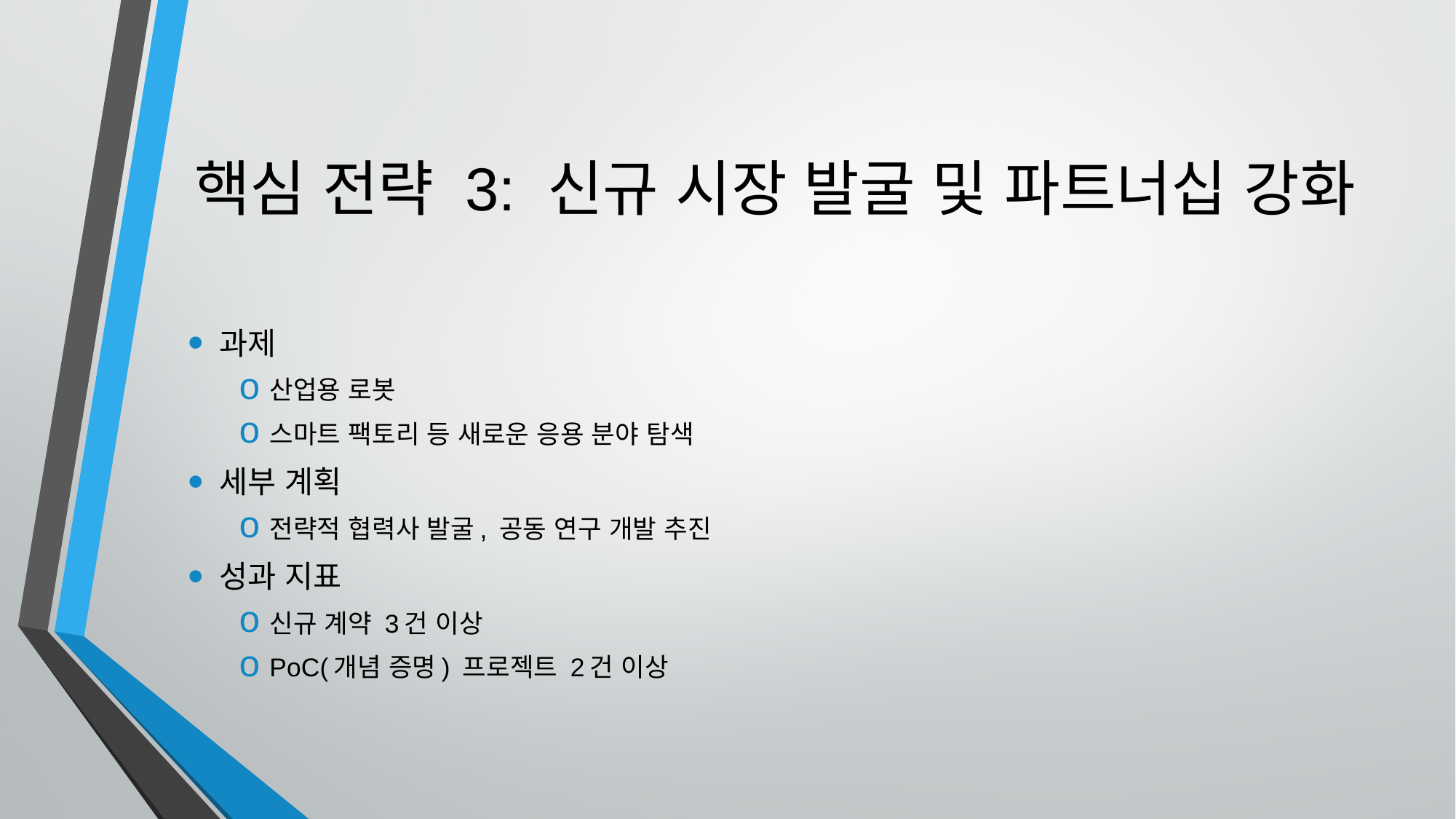

# 핵심 전략 3: 신규 시장 발굴 및 파트너십 강화
과제
산업용 로봇
스마트 팩토리 등 새로운 응용 분야 탐색
세부 계획
전략적 협력사 발굴, 공동 연구 개발 추진
성과 지표
신규 계약 3건 이상
PoC(개념 증명) 프로젝트 2건 이상